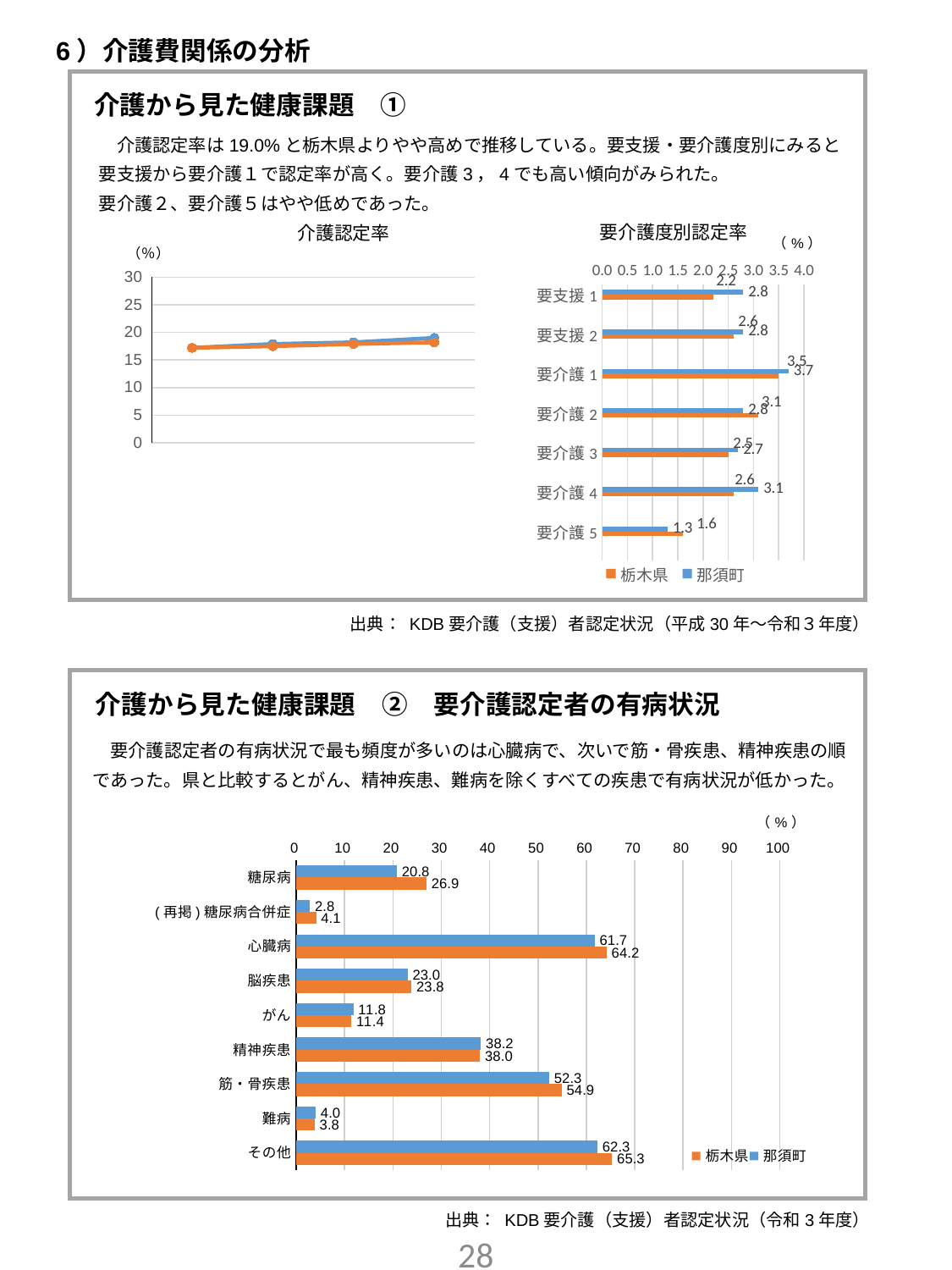

6）介護費関係の分析

介護から見た健康課題　①
　介護認定率は19.0%と栃木県よりやや高めで推移している。要支援・要介護度別にみると要支援から要介護１で認定率が高く。要介護3，4でも高い傾向がみられた。
要介護２、要介護５はやや低めであった。

### Chart: 要介護度別認定率

| Category | 那須町 | 栃木県 |
|---|---|---|
| 要支援1 | 2.8 | 2.2 |
|  | None | None |
| 要支援2 | 2.8 | 2.6 |
|  | None | None |
| 要介護1 | 3.7 | 3.5 |
|  | None | None |
| 要介護2 | 2.8 | 3.1 |
|  | None | None |
| 要介護3 | 2.7 | 2.5 |
|  | None | None |
| 要介護4 | 3.1 | 2.6 |
|  | None | None |
| 要介護5 | 1.3 | 1.6 |
介護認定率

### Chart

| Category | 那須町 | 栃木県 |
|---|---|---|
| H30 | 17.2 | 17.2 |
| R01 | 17.9 | 17.5 |
| R02 | 18.2 | 17.9 |
| R03 | 19.0 | 18.2 |
出典： KDB要介護（支援）者認定状況（平成30年～令和３年度）

介護から見た健康課題　②　要介護認定者の有病状況
　要介護認定者の有病状況で最も頻度が多いのは心臓病で、次いで筋・骨疾患、精神疾患の順であった。県と比較するとがん、精神疾患、難病を除くすべての疾患で有病状況が低かった。

### Chart

| Category | 那須町 | 栃木県 |
|---|---|---|
| 糖尿病 | 20.8 | 26.9 |
| (再掲)糖尿病合併症 | 2.8 | 4.1 |
| 心臓病 | 61.7 | 64.2 |
| 脳疾患 | 23.0 | 23.8 |
| がん | 11.8 | 11.4 |
| 精神疾患 | 38.2 | 38.0 |
| 筋・骨疾患 | 52.3 | 54.9 |
| 難病 | 4.0 | 3.8 |
| その他 | 62.3 | 65.3 |
出典： KDB要介護（支援）者認定状況（令和3年度）
28